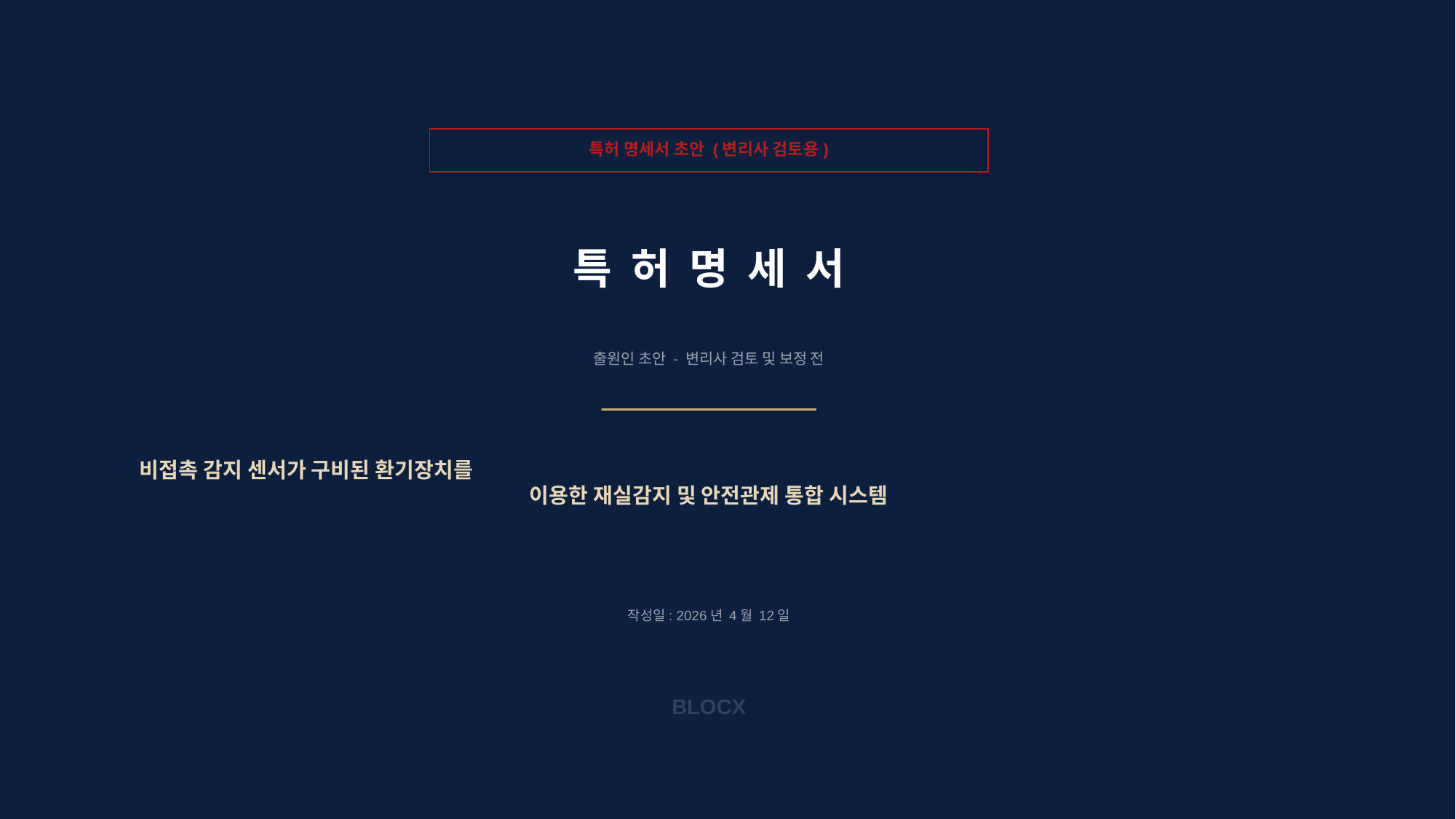

특허 명세서 초안 (변리사 검토용)
특  허  명  세  서
출원인 초안 - 변리사 검토 및 보정 전

비접촉 감지 센서가 구비된 환기장치를
이용한 재실감지 및 안전관제 통합 시스템
작성일: 2026년 4월 12일
BLOCX